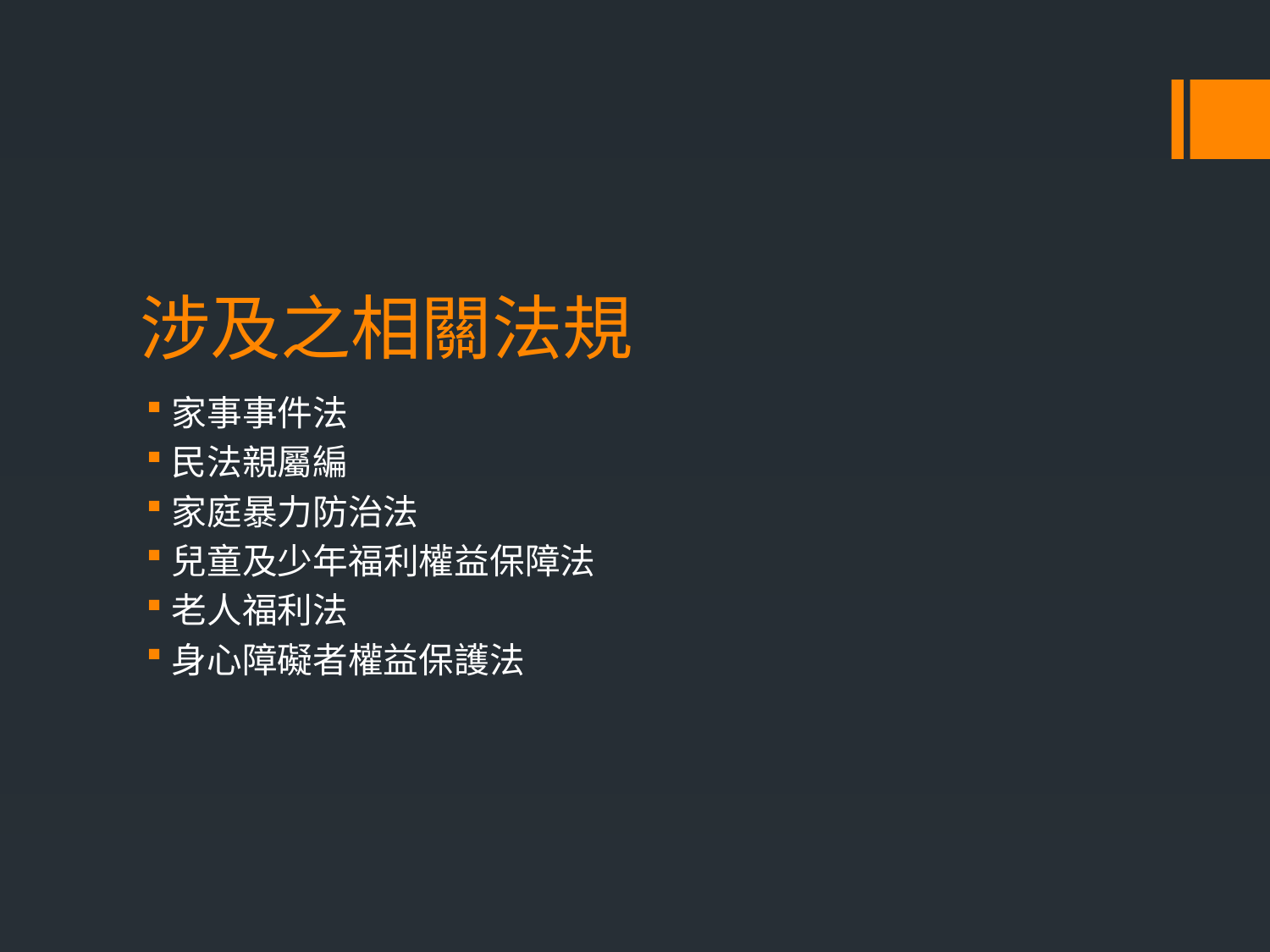

# 涉及之相關法規
家事事件法
民法親屬編
家庭暴力防治法
兒童及少年福利權益保障法
老人福利法
身心障礙者權益保護法